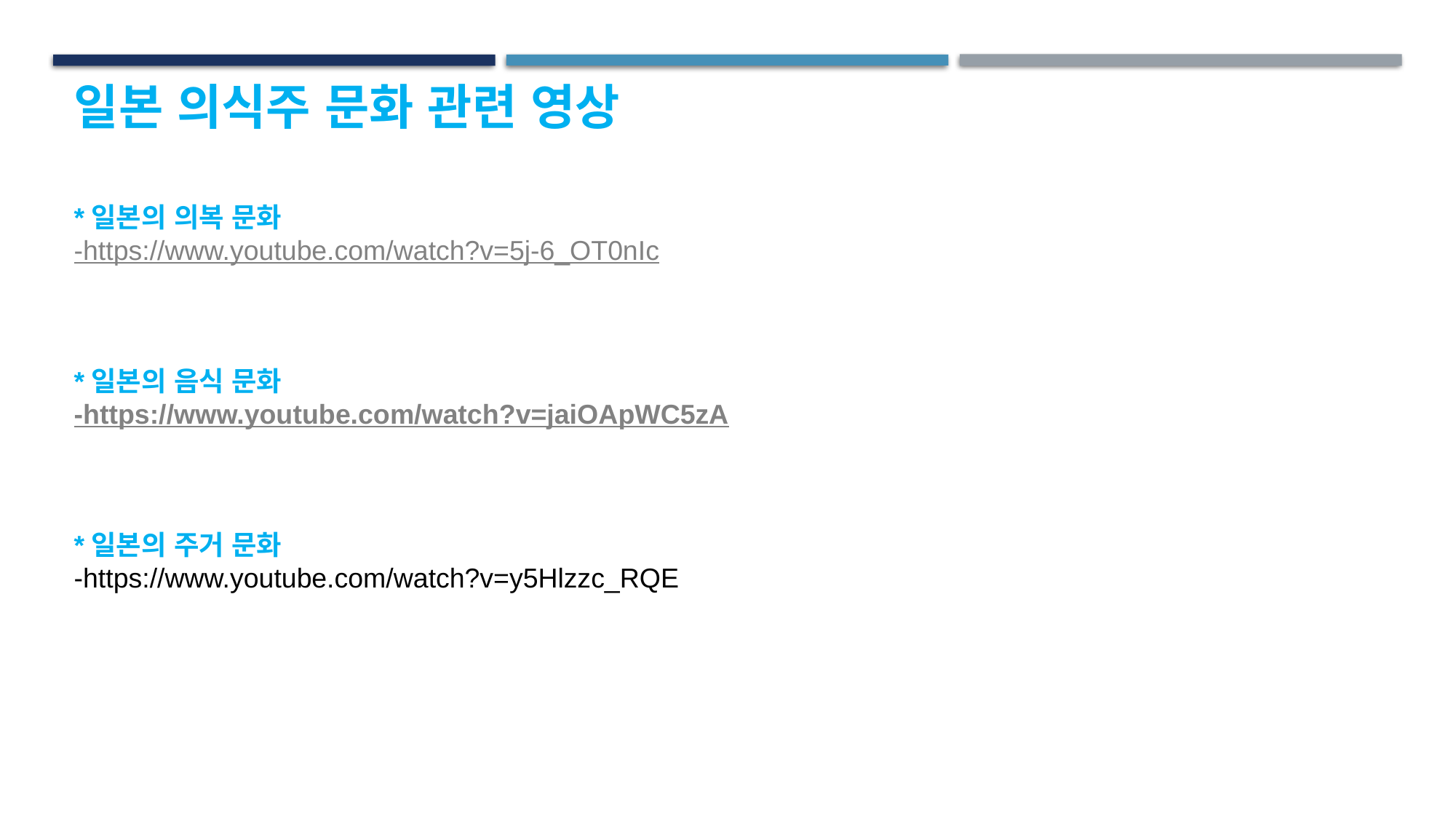

일본 의식주 문화 관련 영상

*일본의 의복 문화
-https://www.youtube.com/watch?v=5j-6_OT0nIc

*일본의 음식 문화
-https://www.youtube.com/watch?v=jaiOApWC5zA

*일본의 주거 문화
-https://www.youtube.com/watch?v=y5Hlzzc_RQE